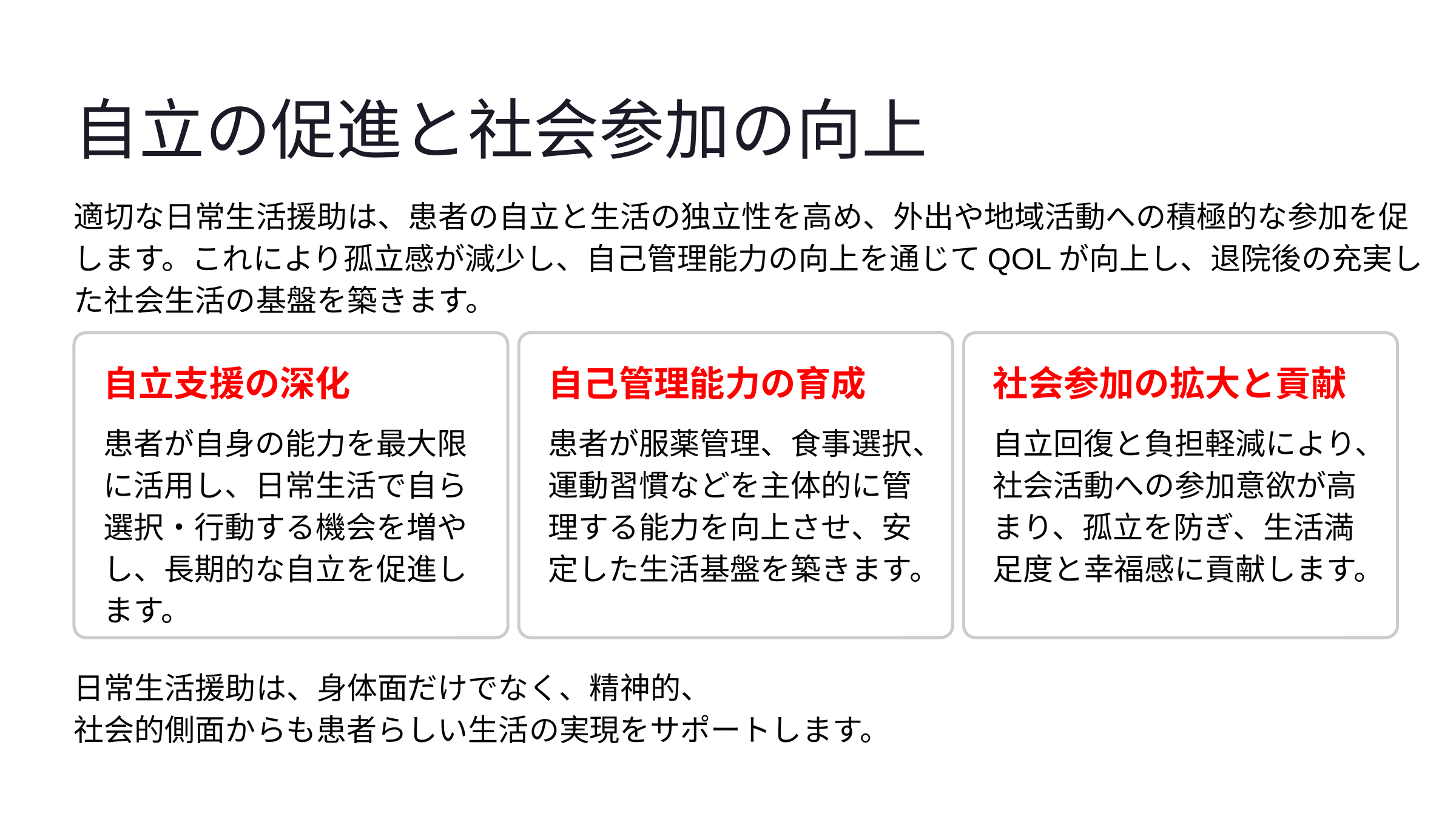

自立の促進と社会参加の向上
適切な日常生活援助は、患者の自立と生活の独立性を高め、外出や地域活動への積極的な参加を促します。これにより孤立感が減少し、自己管理能力の向上を通じてQOLが向上し、退院後の充実した社会生活の基盤を築きます。

自立支援の深化
自己管理能力の育成
社会参加の拡大と貢献
患者が自身の能力を最大限に活用し、日常生活で自ら選択・行動する機会を増やし、長期的な自立を促進します。
患者が服薬管理、食事選択、運動習慣などを主体的に管理する能力を向上させ、安定した生活基盤を築きます。
自立回復と負担軽減により、社会活動への参加意欲が高まり、孤立を防ぎ、生活満足度と幸福感に貢献します。
日常生活援助は、身体面だけでなく、精神的、
社会的側面からも患者らしい生活の実現をサポートします。